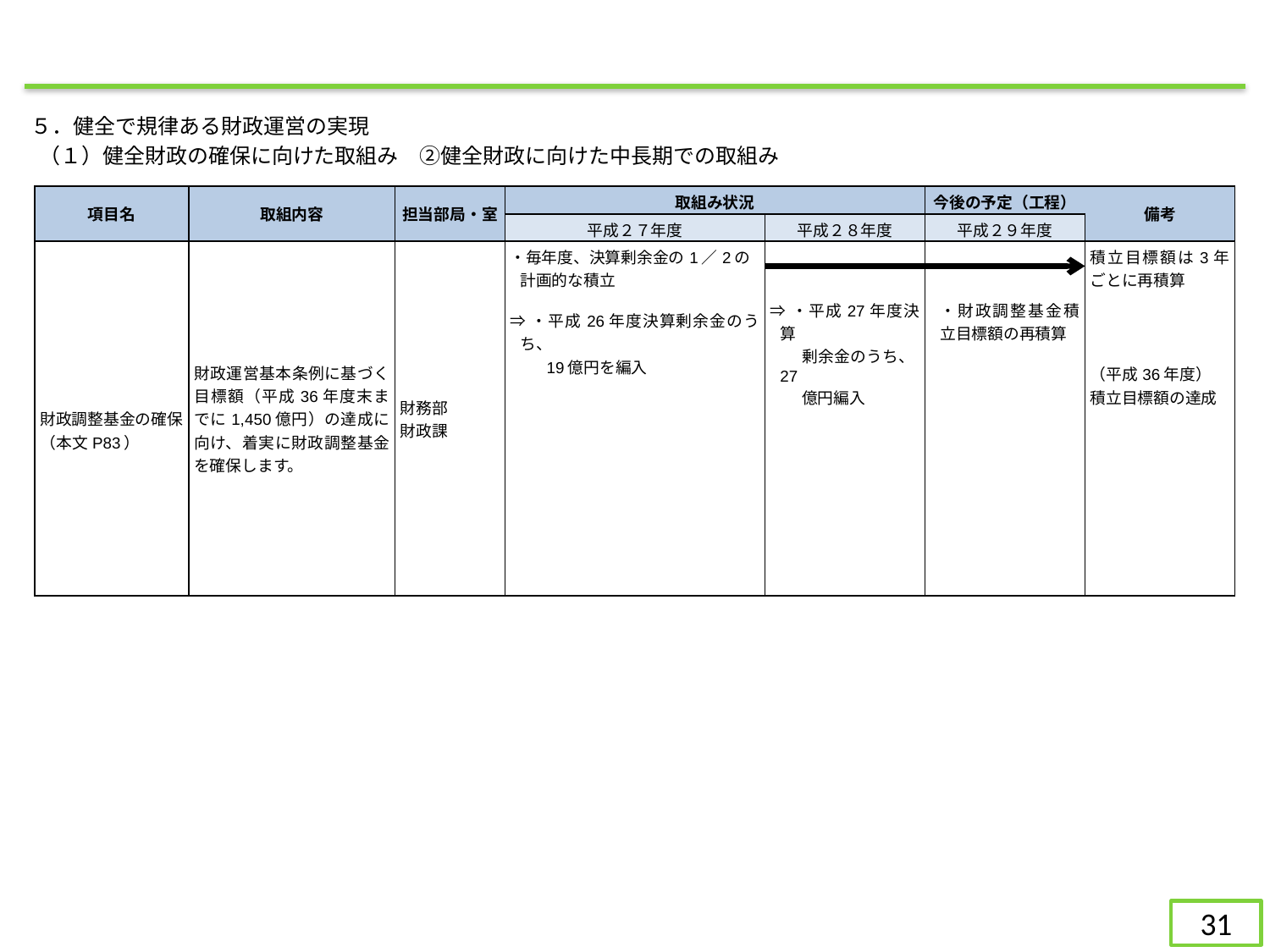

５．健全で規律ある財政運営の実現
（１）健全財政の確保に向けた取組み　②健全財政に向けた中長期での取組み
| 項目名 | 取組内容 | 担当部局・室 | 取組み状況 |  | 今後の予定（工程） | 備考 |
| --- | --- | --- | --- | --- | --- | --- |
|  |  |  | 平成２７年度 | 平成２８年度 | 平成２９年度 |  |
| 財政調整基金の確保 （本文P83） | 財政運営基本条例に基づく目標額（平成36年度末までに1,450億円）の達成に向け、着実に財政調整基金を確保します。 | 財務部 財政課 | ・毎年度、決算剰余金の1／2の計画的な積立 ⇒・平成26年度決算剰余金のうち、 　　19億円を編入 | ⇒・平成27年度決算　 　　剰余金のうち、27 　　億円編入 | ・財政調整基金積立目標額の再積算 | 積立目標額は3年ごとに再積算 （平成36年度） 積立目標額の達成 |
31